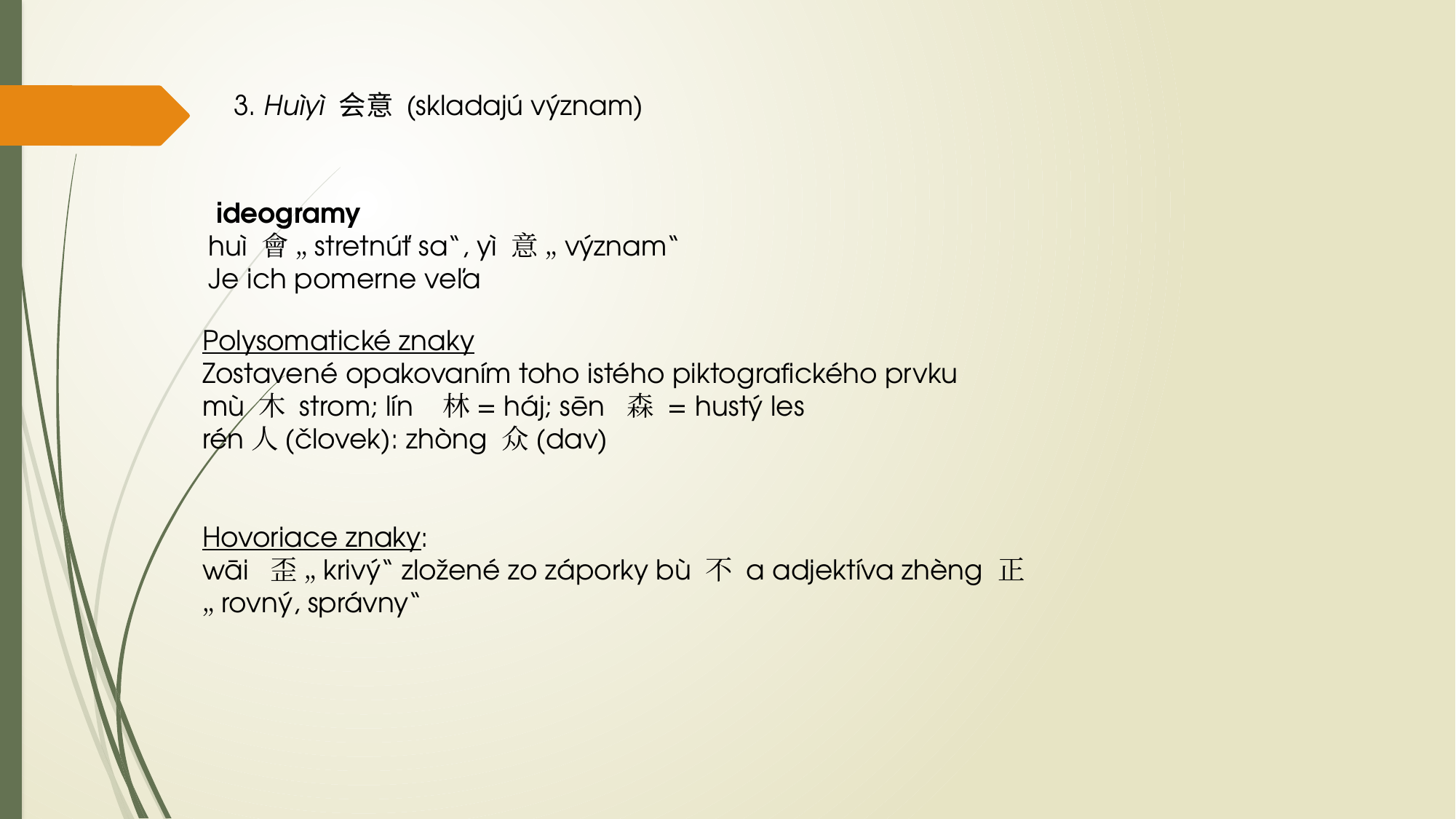

3. Huìyì 会意 (skladajú význam)
 ideogramy
huì 會 „stretnúť sa“, yì 意 „význam“
Je ich pomerne veľa

Polysomatické znaky
Zostavené opakovaním toho istého piktografického prvku
mù 木 strom; lín   林= háj; sēn  森 = hustý les
rén人(človek): zhòng 众(dav)

Hovoriace znaky:
wāi  歪 „krivý“ zložené zo záporky bù 不 a adjektíva zhèng 正 „rovný, správny“